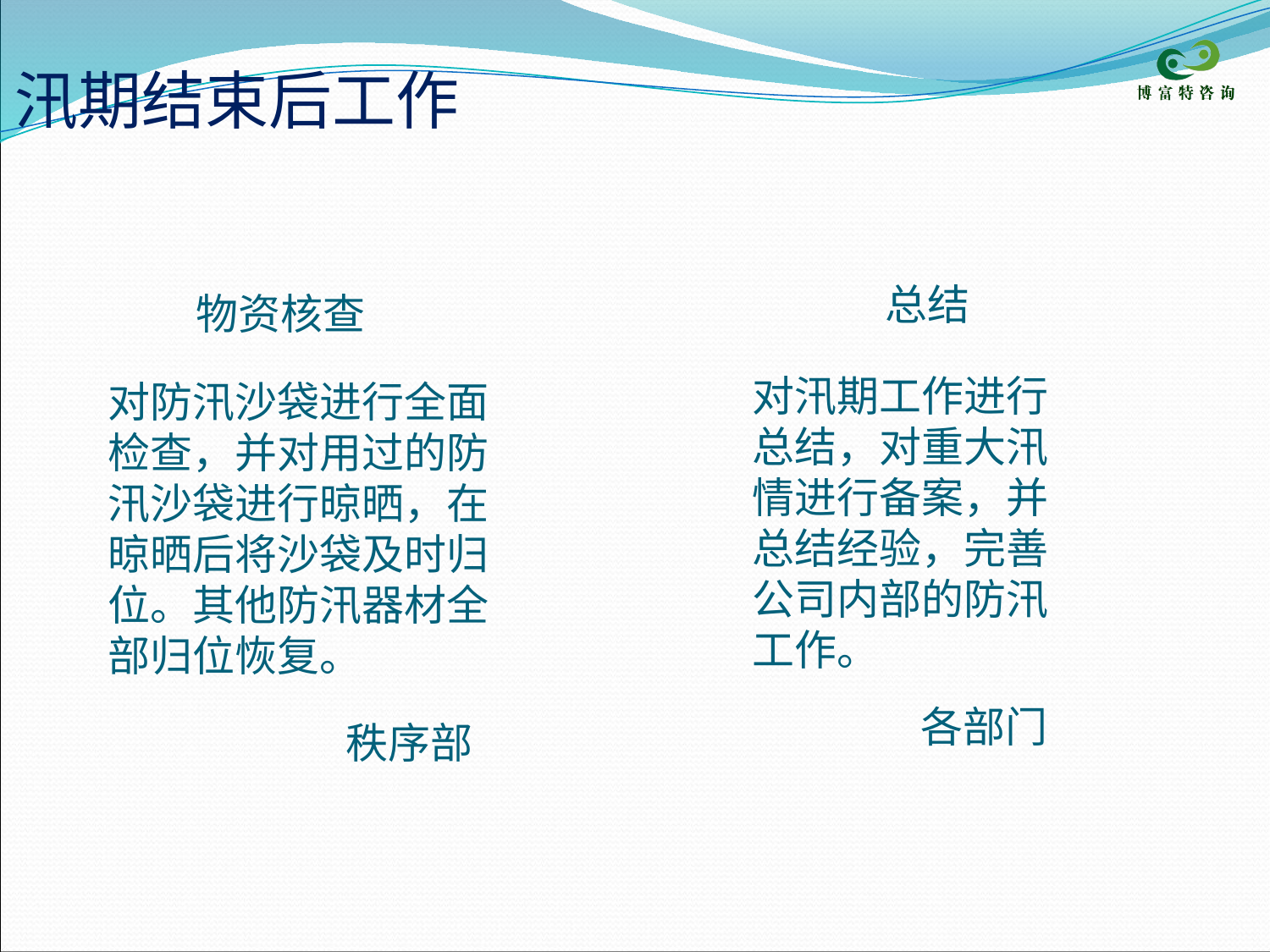

汛期结束后工作
总结
物资核查
对汛期工作进行总结，对重大汛情进行备案，并总结经验，完善公司内部的防汛工作。
对防汛沙袋进行全面检查，并对用过的防汛沙袋进行晾晒，在晾晒后将沙袋及时归位。其他防汛器材全部归位恢复。
各部门
秩序部